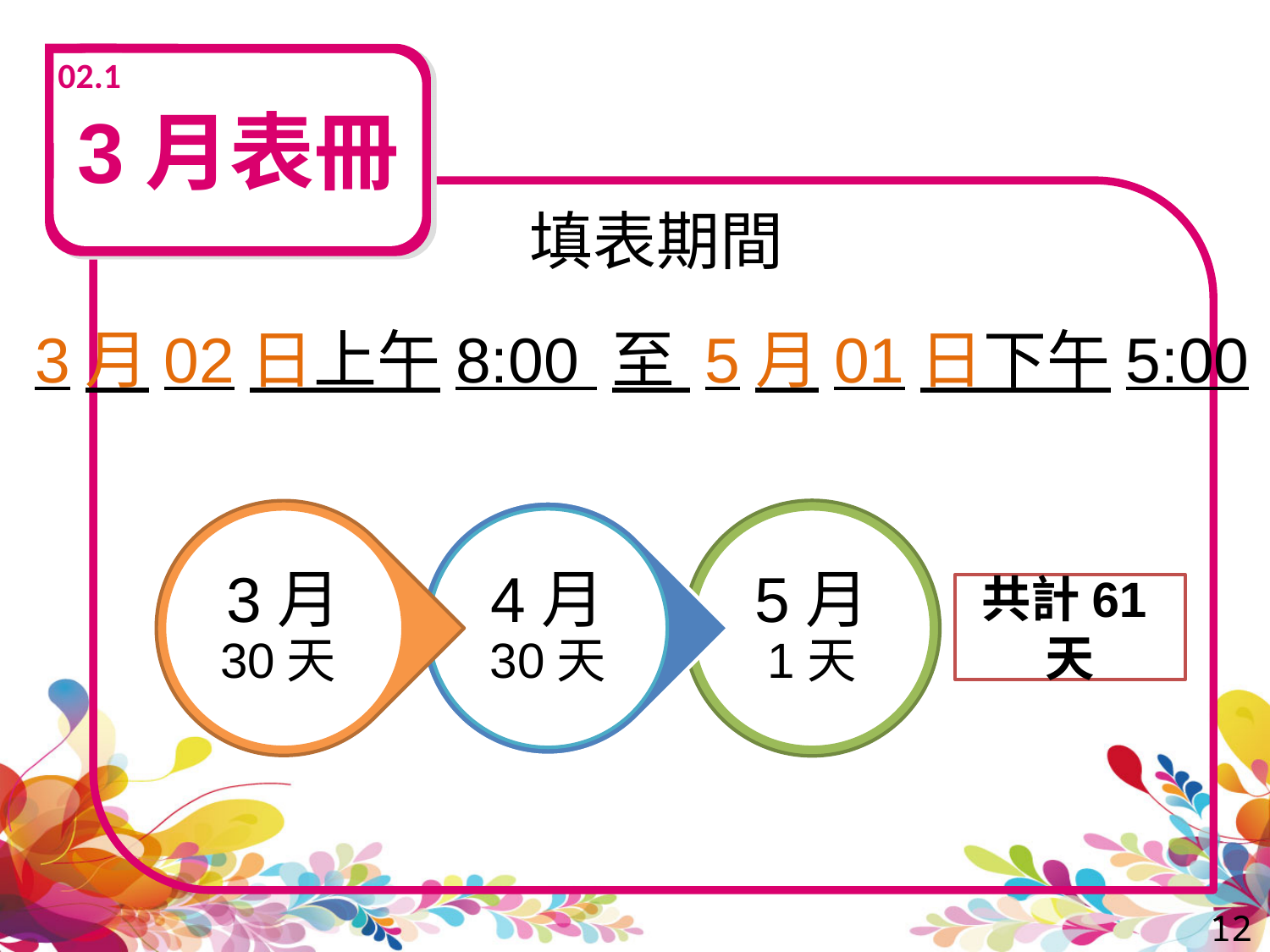

02.1

3月表冊

 填表期間

3月02日上午8:00 至 5月01日下午5:00
5月
1天
4月
30天
3月
30天
共計61天

12